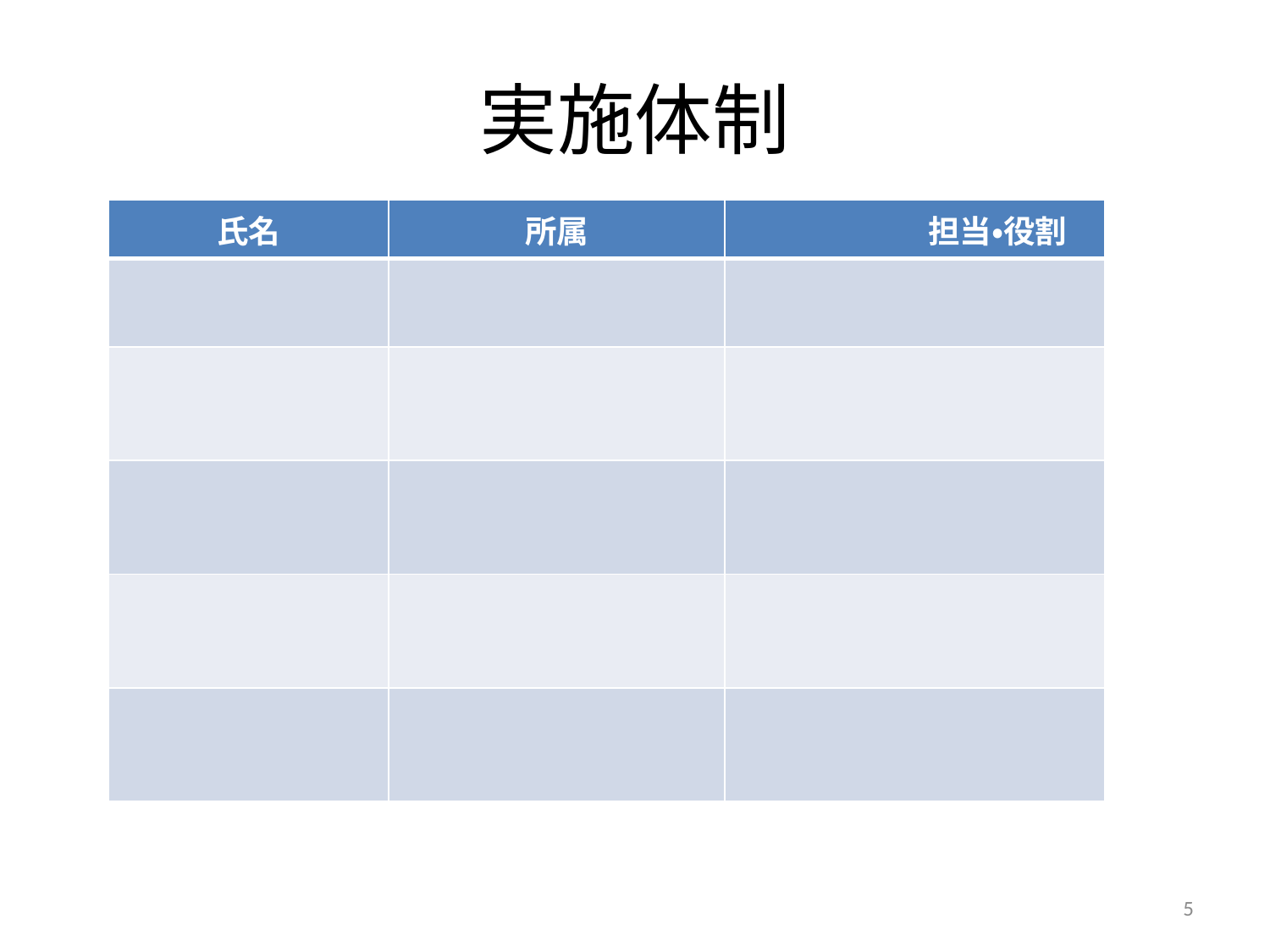

# 実施体制
| 氏名 | 所属 | 担当・役割 |
| --- | --- | --- |
|  |  |  |
|  |  |  |
|  |  |  |
|  |  |  |
|  |  |  |
5